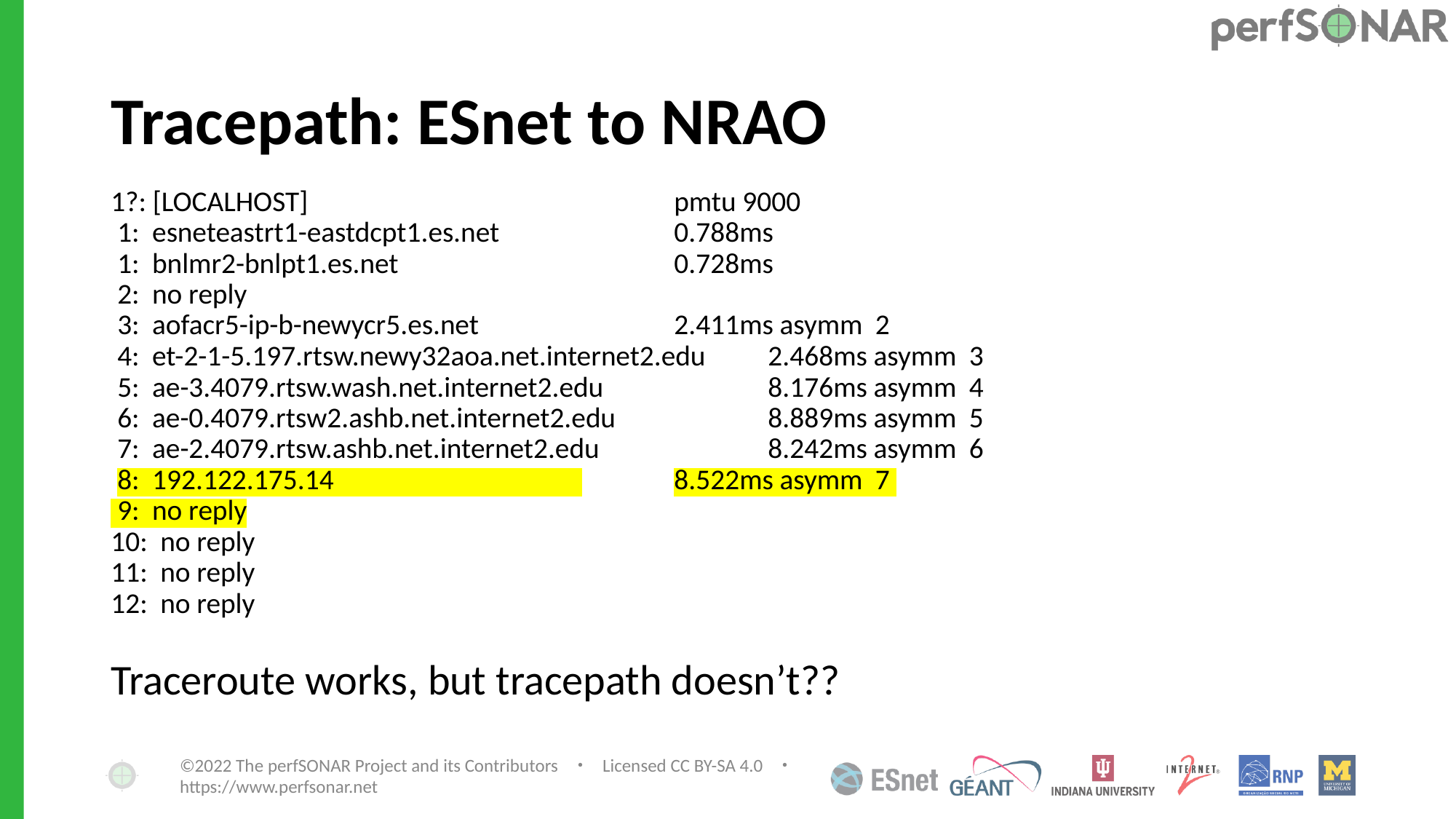

# Tracepath: ESnet to NRAO
1?: [LOCALHOST]                                         		pmtu 9000
 1:  esneteastrt1-eastdcpt1.es.net                         	0.788ms
 1:  bnlmr2-bnlpt1.es.net                                 		0.728ms
 2:  no reply
 3:  aofacr5-ip-b-newycr5.es.net                           	2.411ms asymm  2
 4:  et-2-1-5.197.rtsw.newy32aoa.net.internet2.edu	2.468ms asymm  3
 5:  ae-3.4079.rtsw.wash.net.internet2.edu                 	8.176ms asymm  4
 6:  ae-0.4079.rtsw2.ashb.net.internet2.edu                	8.889ms asymm  5
 7:  ae-2.4079.rtsw.ashb.net.internet2.edu                 	8.242ms asymm  6
 8:  192.122.175.14                                       		8.522ms asymm  7
 9:  no reply
10:  no reply
11:  no reply
12:  no reply

Traceroute works, but tracepath doesn’t??
©2022 The perfSONAR Project and its Contributors  ・  Licensed CC BY-SA 4.0  ・  https://www.perfsonar.net